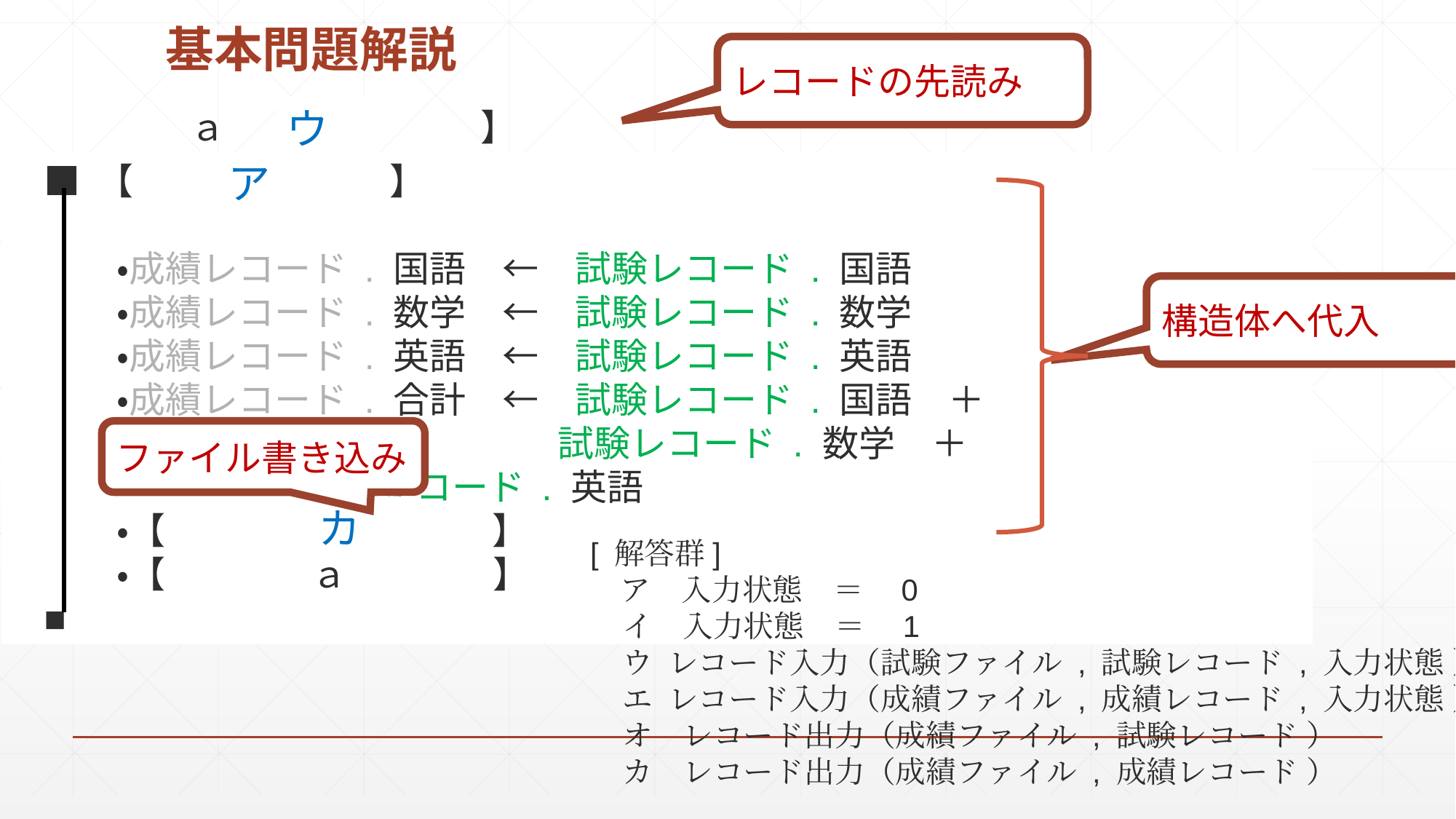

# 基本問題解説
レコードの先読み
ウ
【　　　　　　ａ　　　　　　　】

■ 【　　　b　　　】

　　・成績レコード . 国語　←　試験レコード . 国語
　　・成績レコード . 数学　←　試験レコード . 数学
　　・成績レコード . 英語　←　試験レコード . 英語
　　・成績レコード . 合計　←　試験レコード . 国語　＋
　　　　　　　　　　　　　     試験レコード . 数学　＋
                               試験レコード . 英語
　　・【　　　　c　　　　】
　　・【　　　　ａ　　　　】
■
ア

構造体へ代入
ファイル書き込み
カ

[ 解答群]
　ア　入力状態　＝　0
イ　入力状態　＝　1
ウ  レコード入力（試験ファイル , 試験レコード , 入力状態 ）
エ  レコード入力（成績ファイル , 成績レコード , 入力状態 ）
オ　レコード出力（成績ファイル , 試験レコード ）
カ　レコード出力（成績ファイル , 成績レコード ）